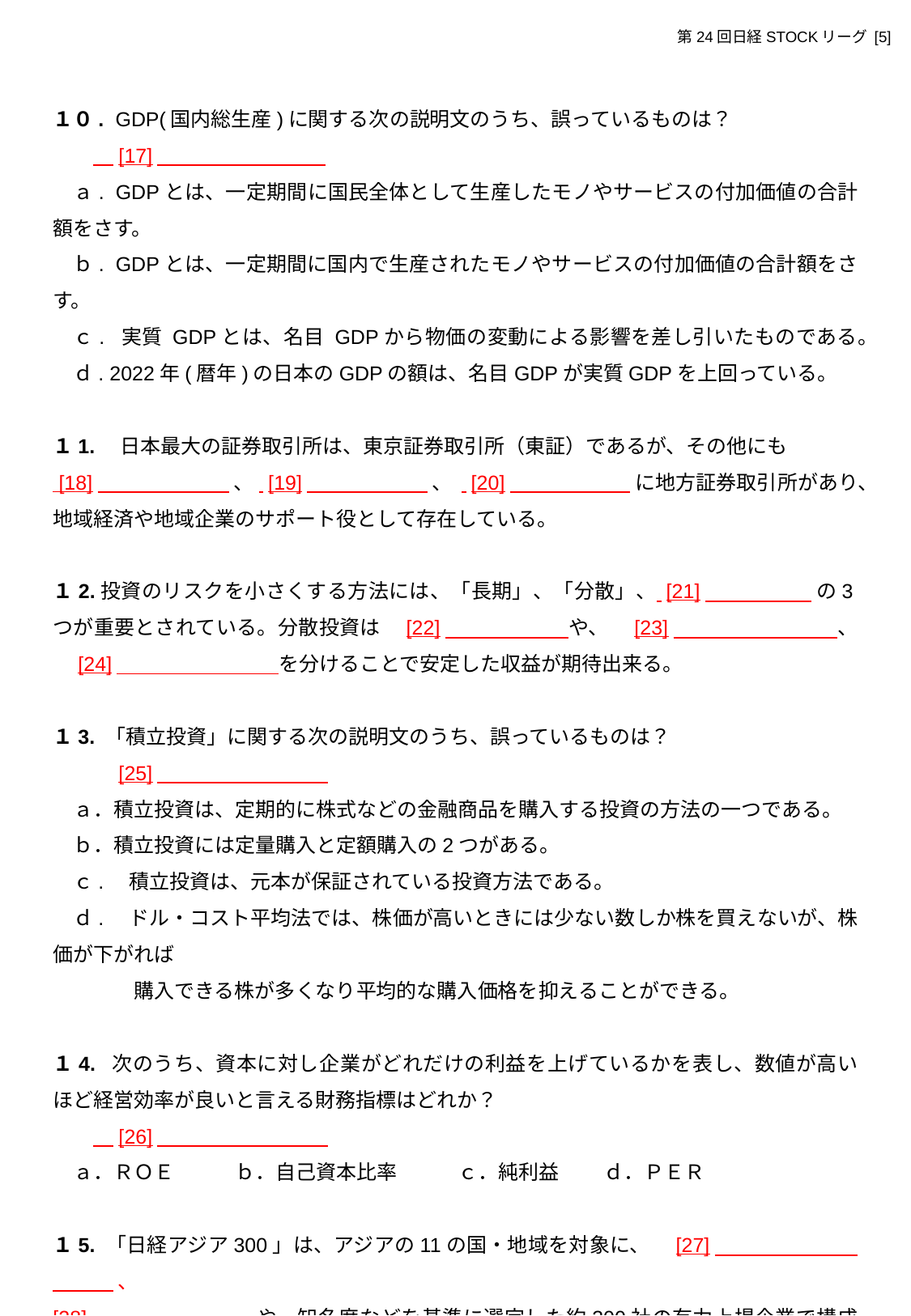

１０.  GDP(国内総生産)に関する次の説明文のうち、誤っているものは？
　　　[17]
　ａ.  GDPとは、一定期間に国民全体として生産したモノやサービスの付加価値の合計額をさす。
　ｂ.  GDPとは、一定期間に国内で生産されたモノやサービスの付加価値の合計額をさす。
　ｃ.  実質 GDPとは、名目 GDPから物価の変動による影響を差し引いたものである。
　ｄ. 2022年(暦年)の日本のGDPの額は、名目GDPが実質GDPを上回っている。

１1.　日本最大の証券取引所は、東京証券取引所（東証）であるが、その他にも
 [18]　　　　　　   、  [19]　　　　　     、   [20]　　　　　     に地方証券取引所があり、地域経済や地域企業のサポート役として存在している。

１2.投資のリスクを小さくする方法には、「長期」、「分散」、 [21]　　　　      の3つが重要とされている。分散投資は　[22]　　　　　　や、　[23]　　　　　　　　、　[24]　　　　　　　　を分けることで安定した収益が期待出来る。

１3. 「積立投資」に関する次の説明文のうち、誤っているものは？
　　　[25]
　ａ．積立投資は、定期的に株式などの金融商品を購入する投資の方法の一つである。
　ｂ．積立投資には定量購入と定額購入の2つがある。
　ｃ.　積立投資は、元本が保証されている投資方法である。
　ｄ.　ドル・コスト平均法では、株価が高いときには少ない数しか株を買えないが、株価が下がれば
　　　　購入できる株が多くなり平均的な購入価格を抑えることができる。

１4.  次のうち、資本に対し企業がどれだけの利益を上げているかを表し、数値が高いほど経営効率が良いと言える財務指標はどれか？
　　　[26]
　ａ．ＲＯＥ　　　ｂ．自己資本比率　　　ｃ．純利益 　　ｄ．ＰＥＲ

１5. 「日経アジア300」は、アジアの11の国・地域を対象に、　[27]　　　　　　　　　　 、
[28] 　　　　　　　   や、知名度などを基準に選定した約300社の有力上場企業で構成されている。